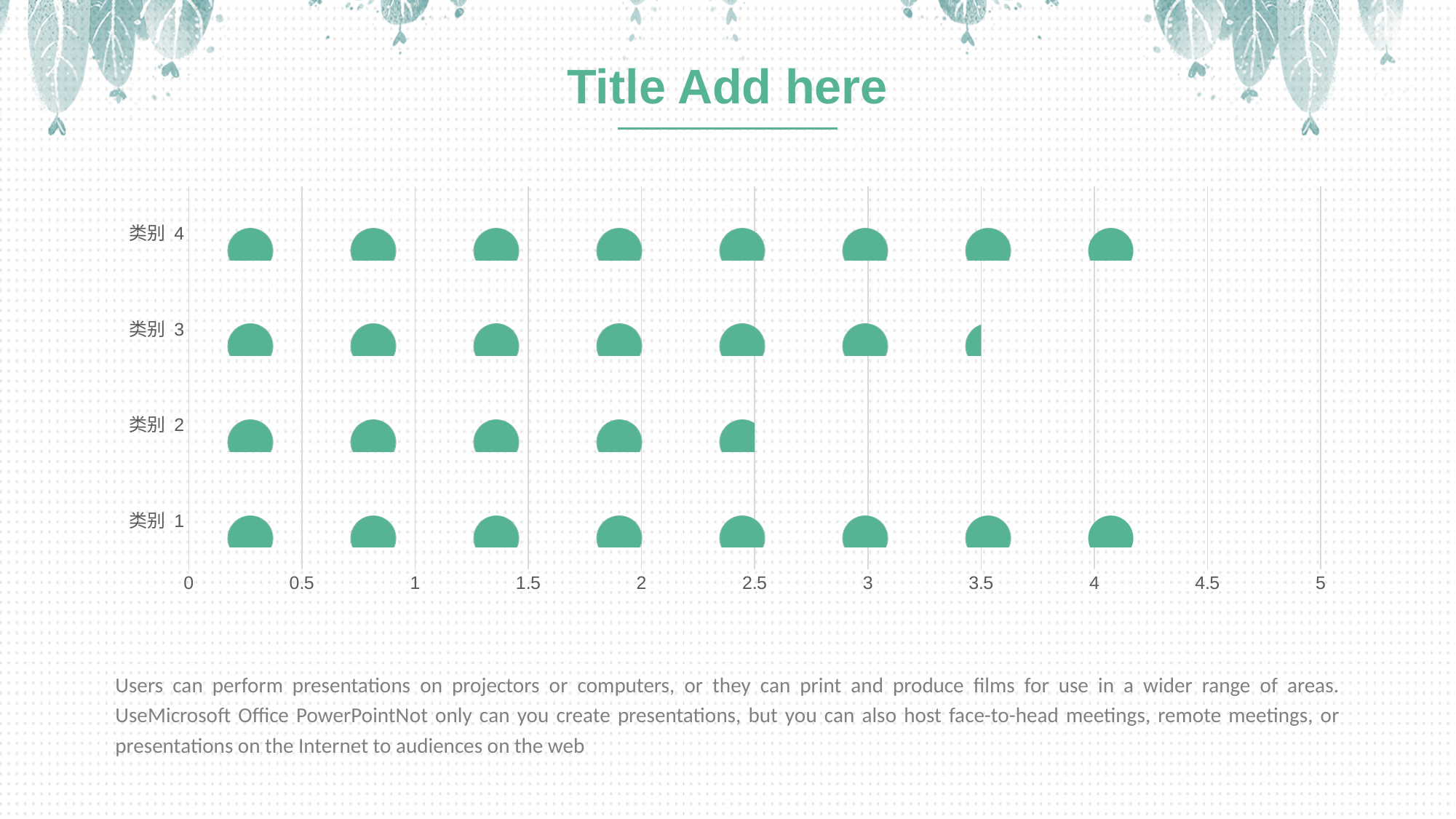

Title Add here

### Chart

| Category | 系列 1 |
|---|---|
| 类别 1 | 4.3 |
| 类别 2 | 2.5 |
| 类别 3 | 3.5 |
| 类别 4 | 4.5 |
Users can perform presentations on projectors or computers, or they can print and produce films for use in a wider range of areas. UseMicrosoft Office PowerPointNot only can you create presentations, but you can also host face-to-head meetings, remote meetings, or presentations on the Internet to audiences on the web